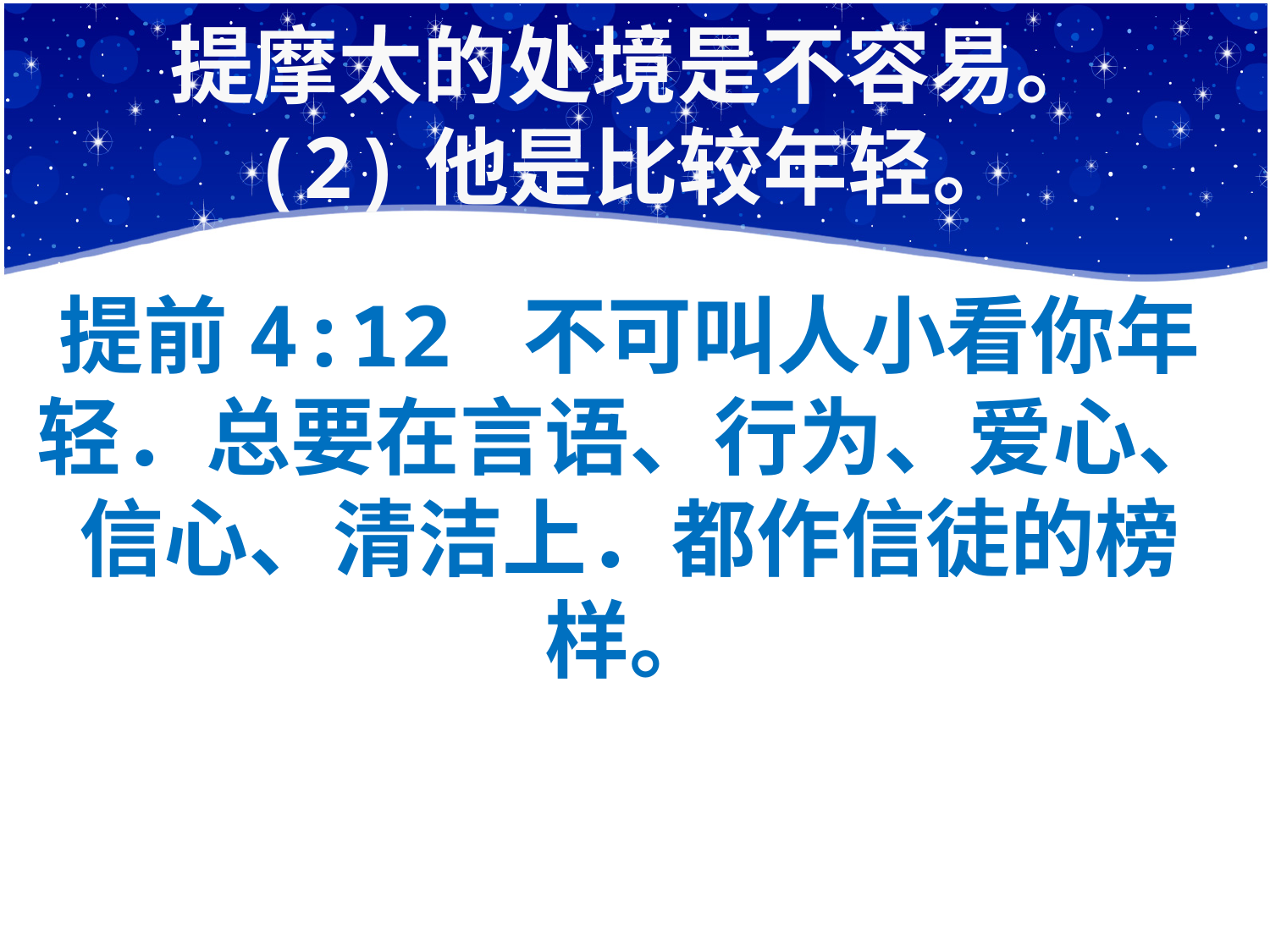

提摩太的处境是不容易。
(2)他是比较年轻。
提前4:12 不可叫人小看你年轻．总要在言语、行为、爱心、信心、清洁上．都作信徒的榜样。